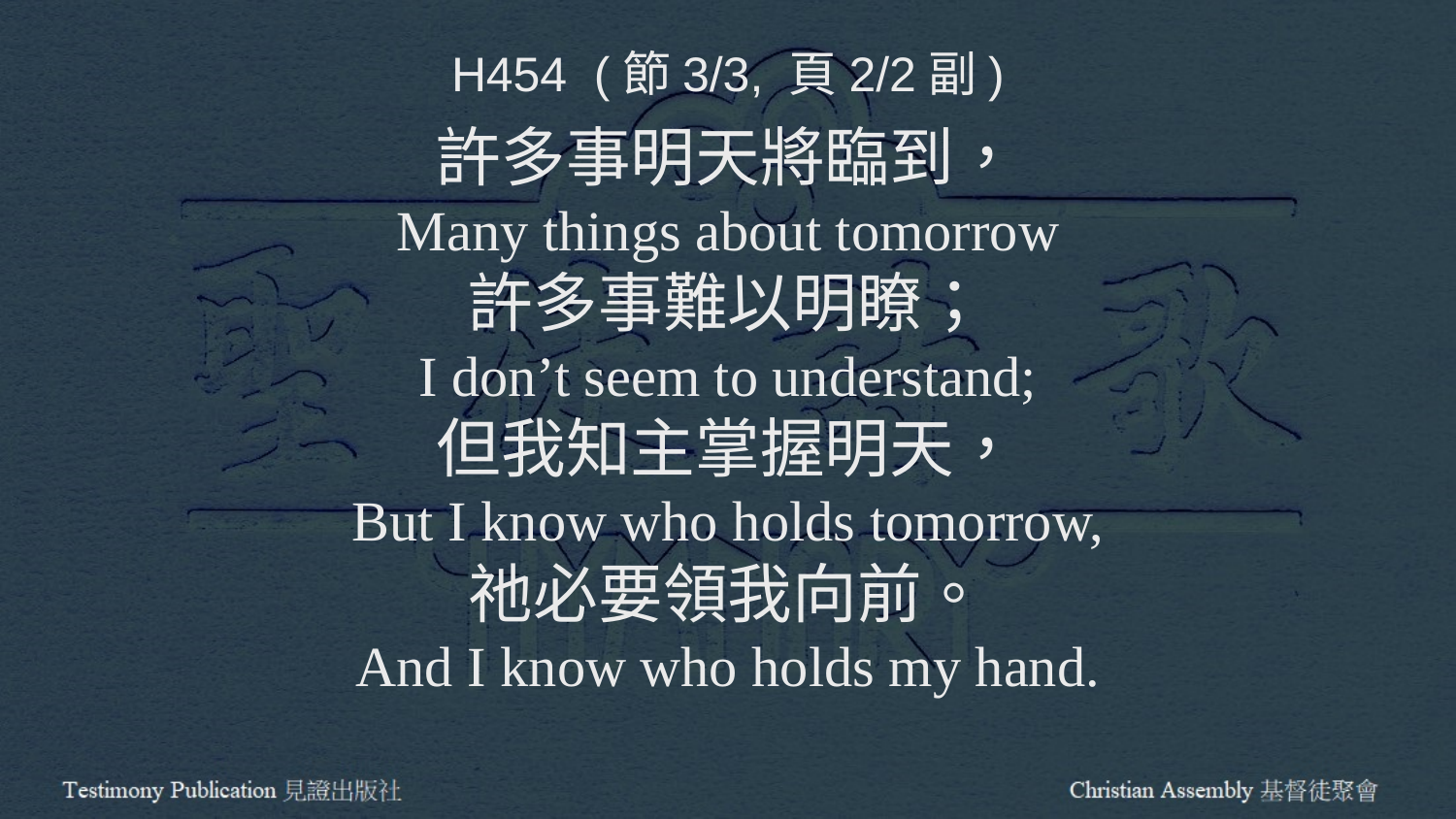

H454  (節3/3, 頁2/2副)
許多事明天將臨到，
Many things about tomorrow
許多事難以明瞭；
I don’t seem to understand;
但我知主掌握明天，
But I know who holds tomorrow,
祂必要領我向前。
And I know who holds my hand.